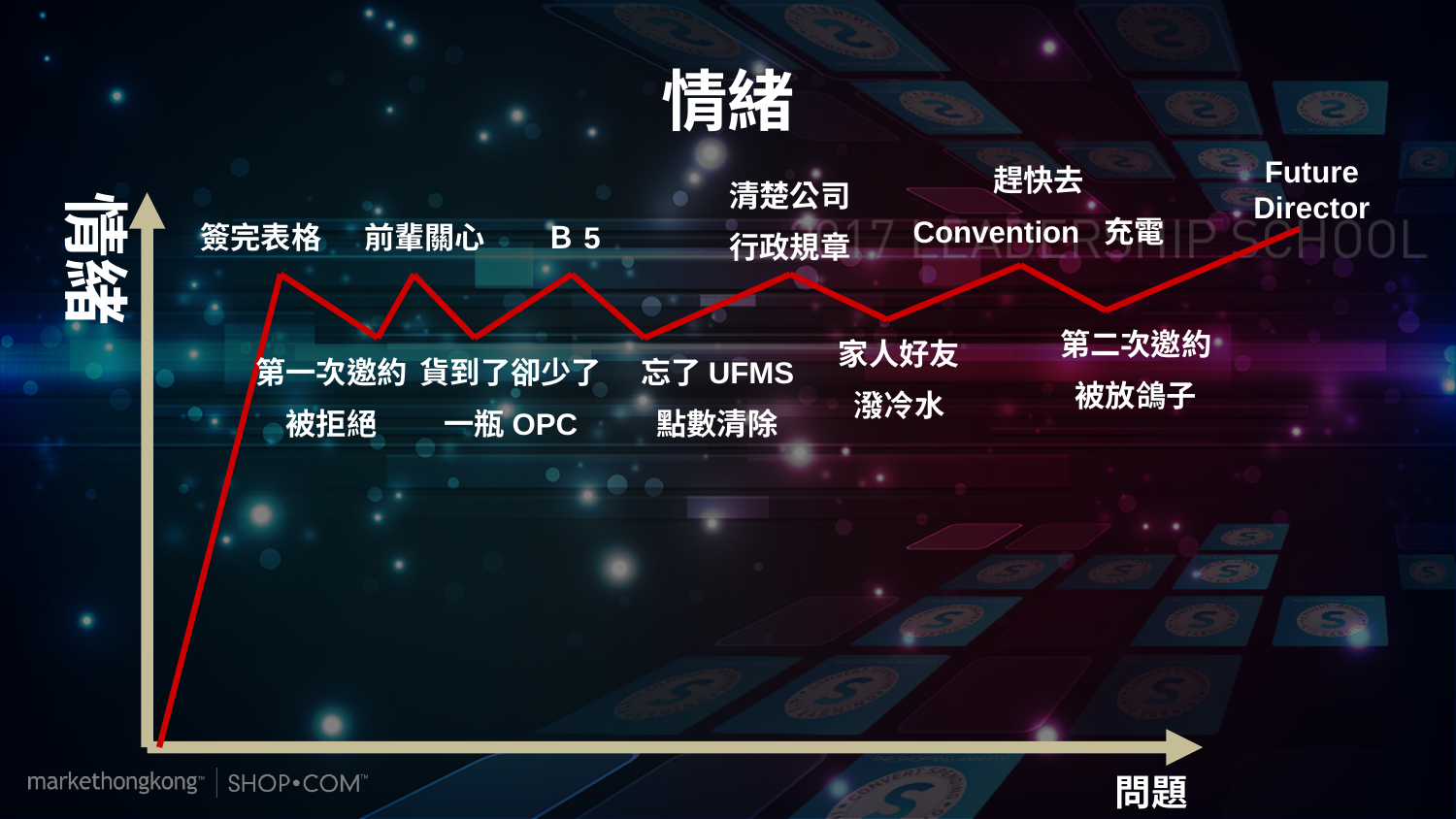

情緒
情緒
Future Director
趕快去
Convention  充電
清楚公司
行政規章

簽完表格
前輩關心
Ｂ5

第二次邀約
被放鴿子
家人好友
潑冷水
第一次邀約
被拒絕
貨到了卻少了
一瓶OPC
忘了UFMS
點數清除

問題